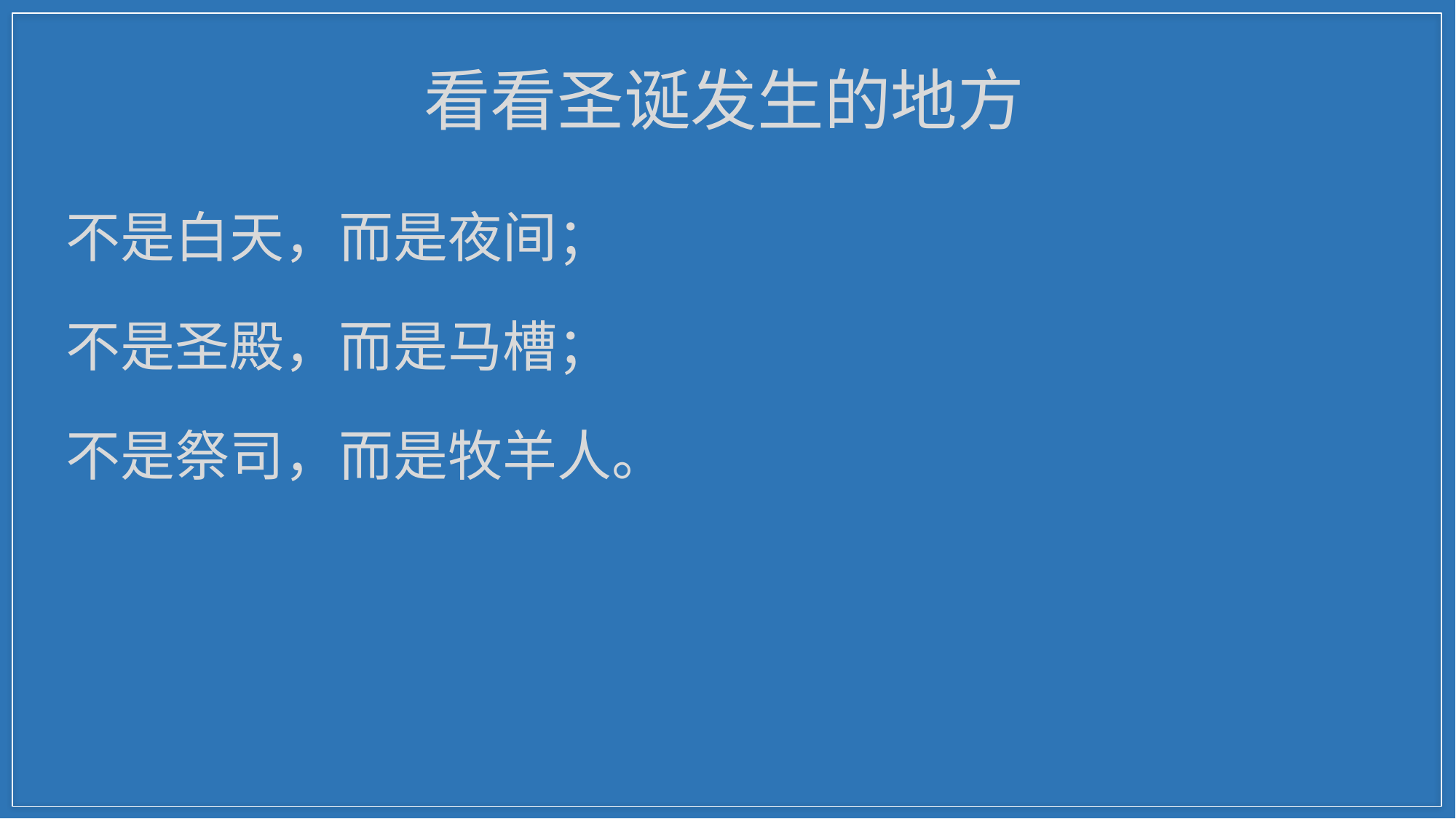

# 看看圣诞发生的地方
不是白天，而是夜间；
不是圣殿，而是马槽；
不是祭司，而是牧羊人。